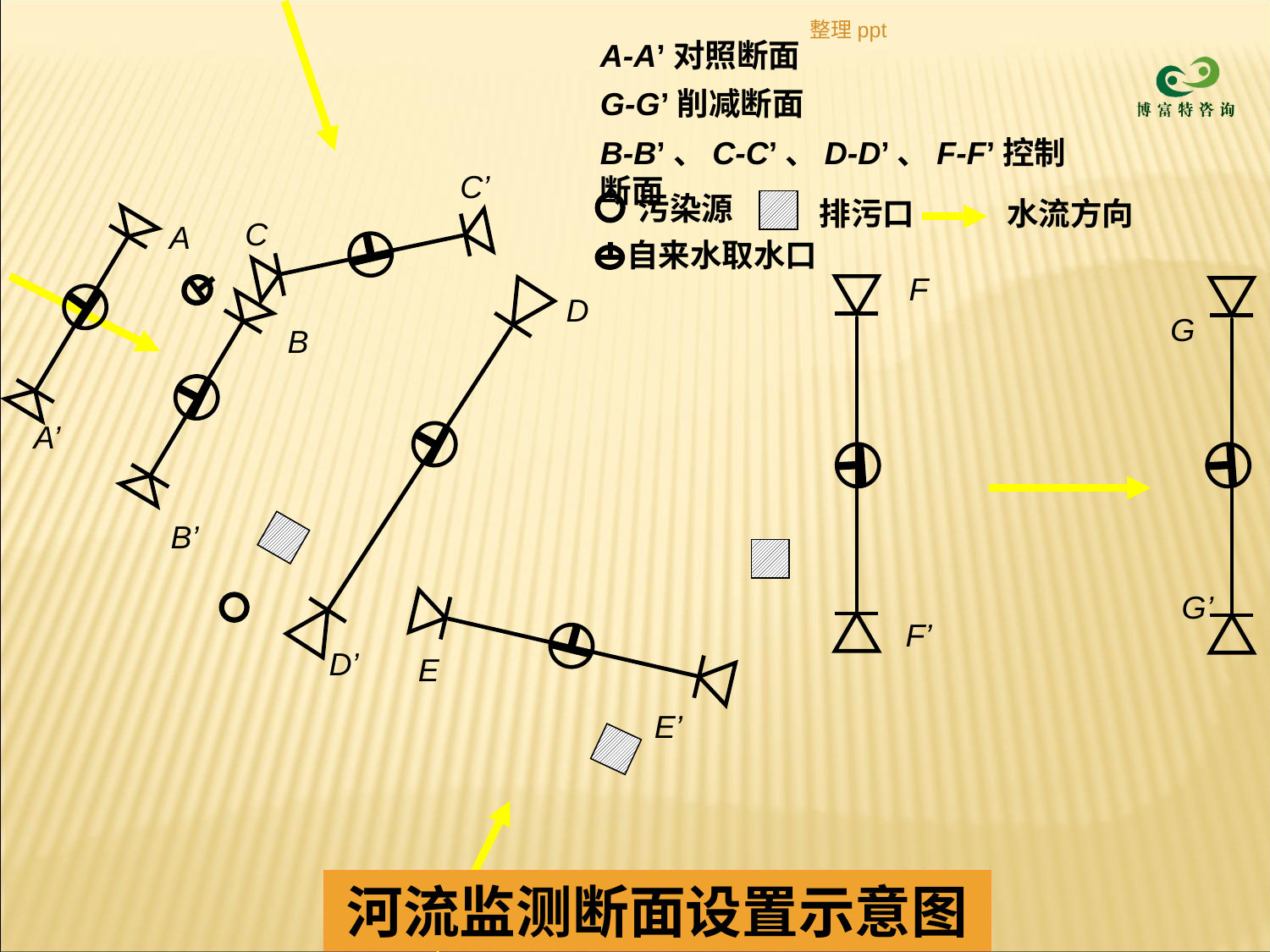

整理ppt
A-A’对照断面
G-G’削减断面
B-B’、C-C’、D-D’、F-F’控制断面

C’
污染源
排污口
水流方向

C
A
自来水取水口

F

D

G
B

A’

B’

G’

F’

D’
E
E’

河流监测断面设置示意图
24